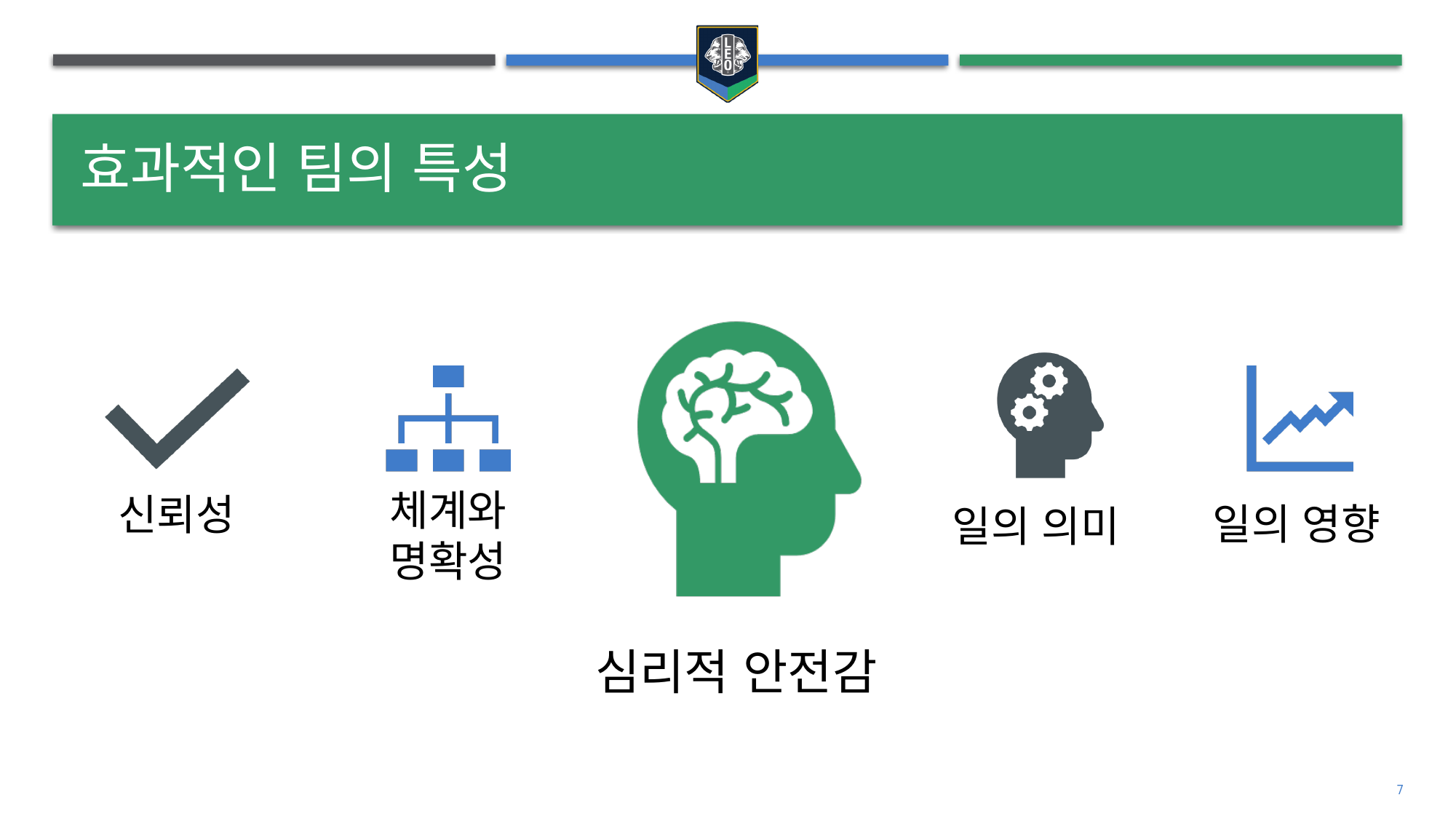

# 효과적인 팀의 특성
신뢰성
체계와 명확성
심리적 안전감
일의 의미
일의 영향
7